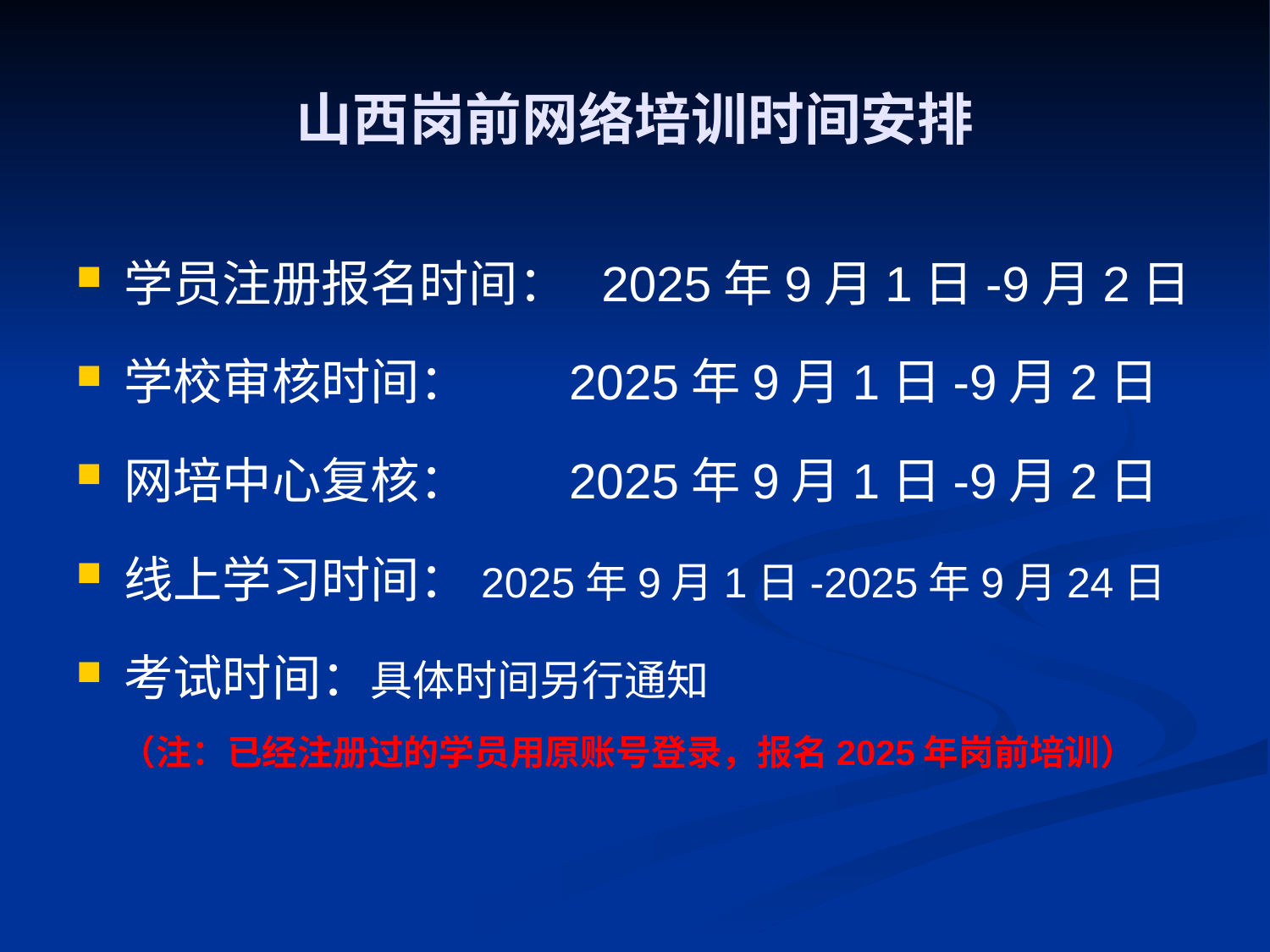

# 山西岗前网络培训时间安排
学员注册报名时间：  2025年9月1日-9月2日
学校审核时间：        2025年9月1日-9月2日
网培中心复核：        2025年9月1日-9月2日
线上学习时间：2025年9月1日-2025年9月24日
考试时间：具体时间另行通知
   （注：已经注册过的学员用原账号登录，报名2025年岗前培训）